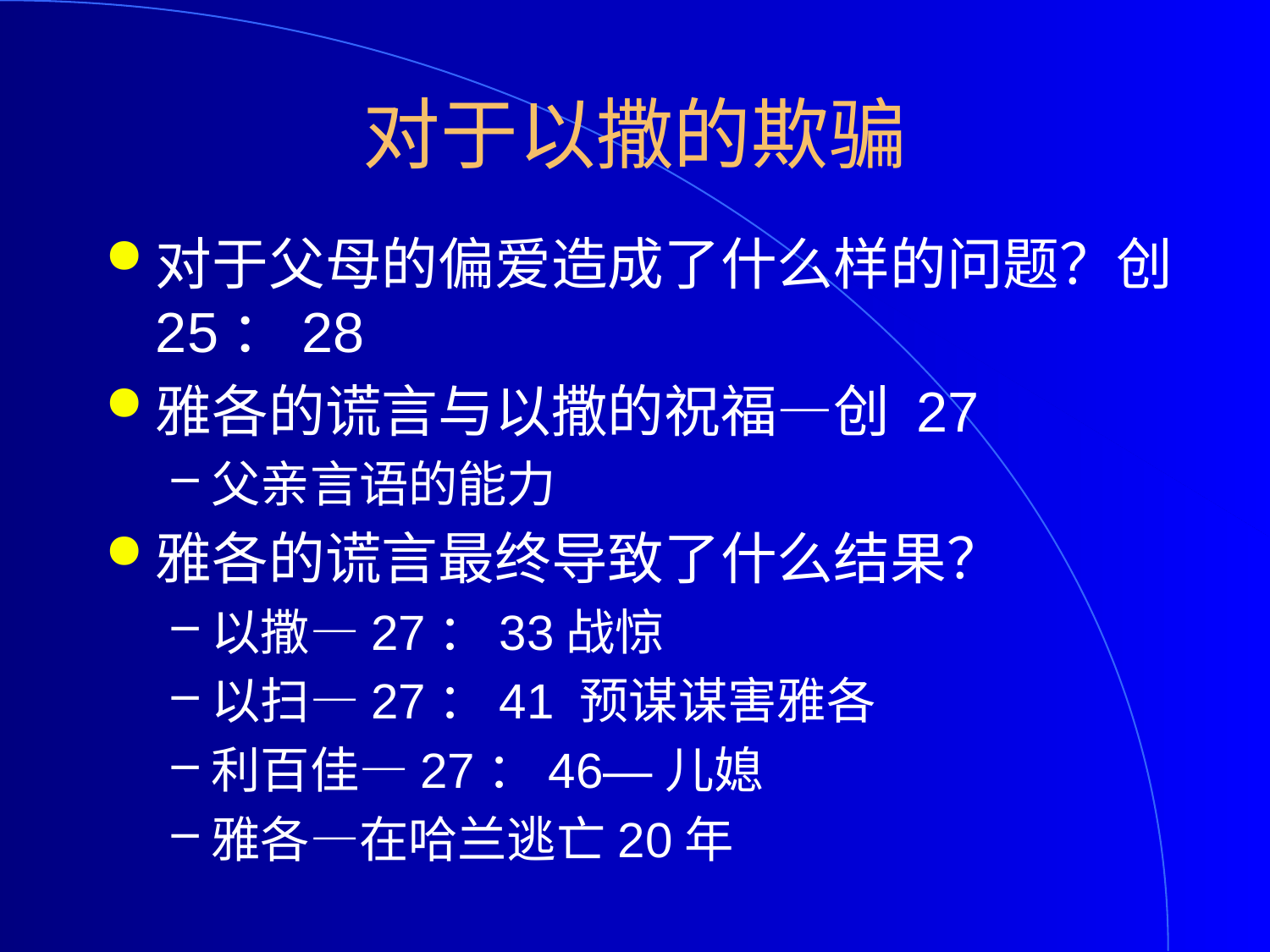

# 对于以撒的欺骗
对于父母的偏爱造成了什么样的问题？创 25：28
雅各的谎言与以撒的祝福—创 27
父亲言语的能力
雅各的谎言最终导致了什么结果？
以撒—27：33战惊
以扫—27：41 预谋谋害雅各
利百佳—27：46—儿媳
雅各—在哈兰逃亡20年